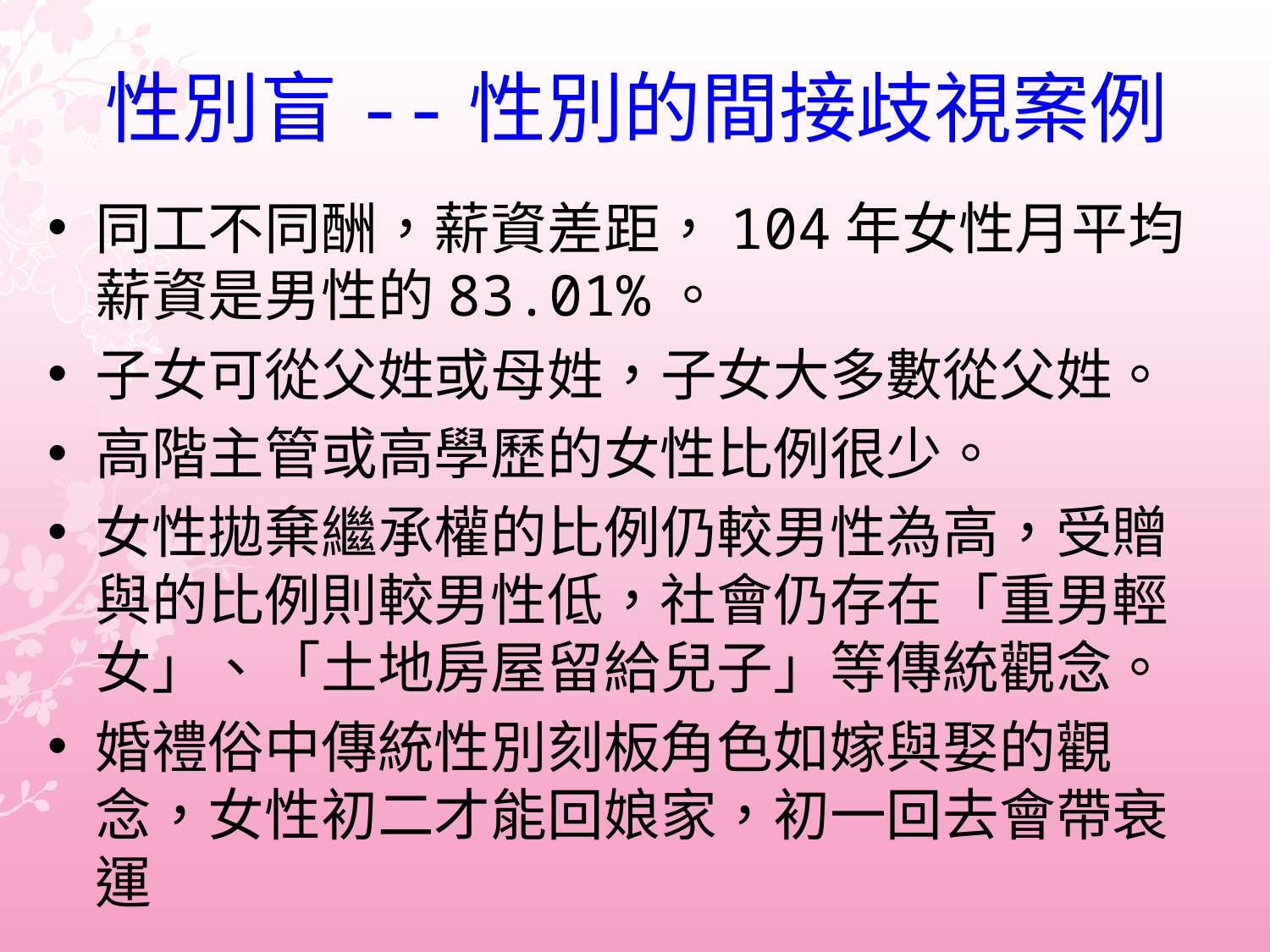

# 性別盲--性別的間接歧視案例
同工不同酬，薪資差距，104年女性月平均薪資是男性的83.01%。
子女可從父姓或母姓，子女大多數從父姓。
高階主管或高學歷的女性比例很少。
女性拋棄繼承權的比例仍較男性為高，受贈與的比例則較男性低，社會仍存在「重男輕女」、「土地房屋留給兒子」等傳統觀念。
婚禮俗中傳統性別刻板角色如嫁與娶的觀念，女性初二才能回娘家，初一回去會帶衰運